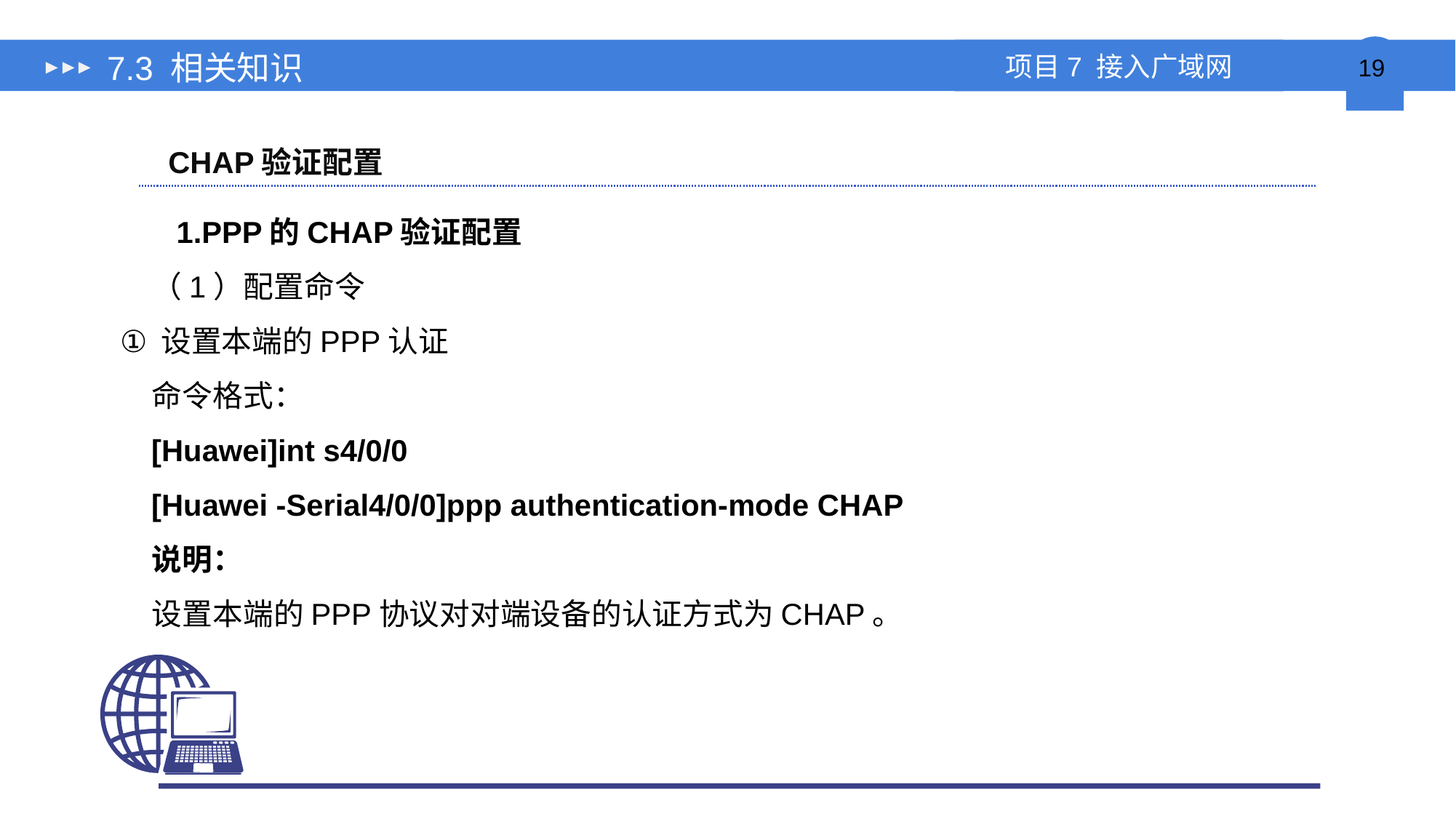

# 7.3 相关知识
  CHAP验证配置

   1.PPP的CHAP验证配置
（1）配置命令
设置本端的PPP认证
命令格式：
[Huawei]int s4/0/0
[Huawei -Serial4/0/0]ppp authentication-mode CHAP
说明：
设置本端的PPP协议对对端设备的认证方式为CHAP。